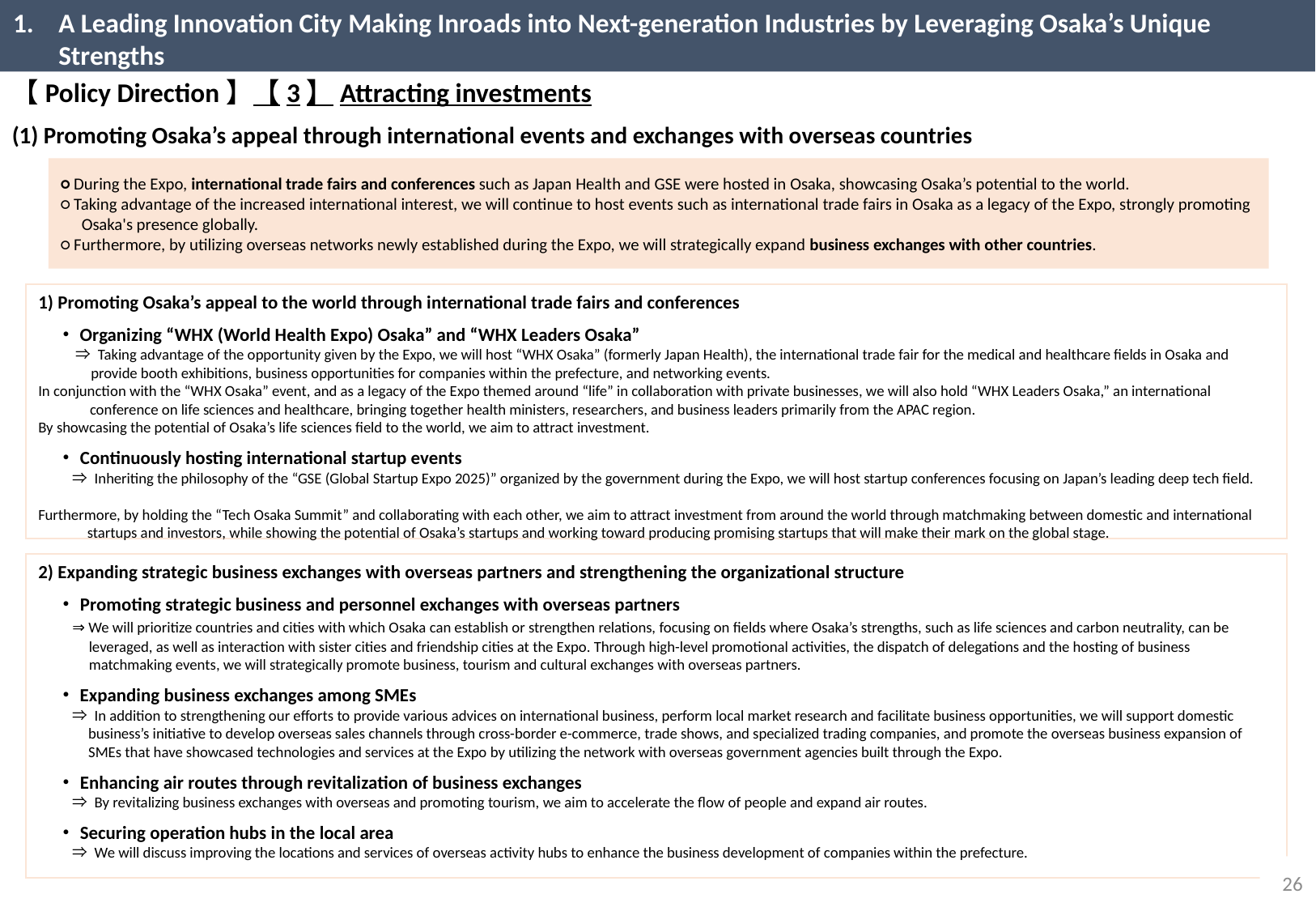

A Leading Innovation City Making Inroads into Next-generation Industries by Leveraging Osaka’s Unique Strengths
【Policy Direction】【3】Attracting investments
(1) Promoting Osaka’s appeal through international events and exchanges with overseas countries
○ During the Expo, international trade fairs and conferences such as Japan Health and GSE were hosted in Osaka, showcasing Osaka’s potential to the world.
○ Taking advantage of the increased international interest, we will continue to host events such as international trade fairs in Osaka as a legacy of the Expo, strongly promoting Osaka's presence globally.
○ Furthermore, by utilizing overseas networks newly established during the Expo, we will strategically expand business exchanges with other countries.
1) Promoting Osaka’s appeal to the world through international trade fairs and conferences
　・Organizing “WHX (World Health Expo) Osaka” and “WHX Leaders Osaka”
　　  ⇒ Taking advantage of the opportunity given by the Expo, we will host “WHX Osaka” (formerly Japan Health), the international trade fair for the medical and healthcare fields in Osaka and provide booth exhibitions, business opportunities for companies within the prefecture, and networking events.
In conjunction with the “WHX Osaka” event, and as a legacy of the Expo themed around “life” in collaboration with private businesses, we will also hold “WHX Leaders Osaka,” an international conference on life sciences and healthcare, bringing together health ministers, researchers, and business leaders primarily from the APAC region.
By showcasing the potential of Osaka’s life sciences field to the world, we aim to attract investment.
　・Continuously hosting international startup events
　　 ⇒ Inheriting the philosophy of the “GSE (Global Startup Expo 2025)” organized by the government during the Expo, we will host startup conferences focusing on Japan’s leading deep tech field.
Furthermore, by holding the “Tech Osaka Summit” and collaborating with each other, we aim to attract investment from around the world through matchmaking between domestic and international startups and investors, while showing the potential of Osaka’s startups and working toward producing promising startups that will make their mark on the global stage.
2) Expanding strategic business exchanges with overseas partners and strengthening the organizational structure
　・Promoting strategic business and personnel exchanges with overseas partners
        ⇒ We will prioritize countries and cities with which Osaka can establish or strengthen relations, focusing on fields where Osaka’s strengths, such as life sciences and carbon neutrality, can be leveraged, as well as interaction with sister cities and friendship cities at the Expo. Through high-level promotional activities, the dispatch of delegations and the hosting of business matchmaking events, we will strategically promote business, tourism and cultural exchanges with overseas partners.
　・Expanding business exchanges among SMEs
　　 ⇒ In addition to strengthening our efforts to provide various advices on international business, perform local market research and facilitate business opportunities, we will support domestic business’s initiative to develop overseas sales channels through cross-border e-commerce, trade shows, and specialized trading companies, and promote the overseas business expansion of SMEs that have showcased technologies and services at the Expo by utilizing the network with overseas government agencies built through the Expo.
　・Enhancing air routes through revitalization of business exchanges
　　 ⇒ By revitalizing business exchanges with overseas and promoting tourism, we aim to accelerate the flow of people and expand air routes.
　・Securing operation hubs in the local area
　　 ⇒ We will discuss improving the locations and services of overseas activity hubs to enhance the business development of companies within the prefecture.
26